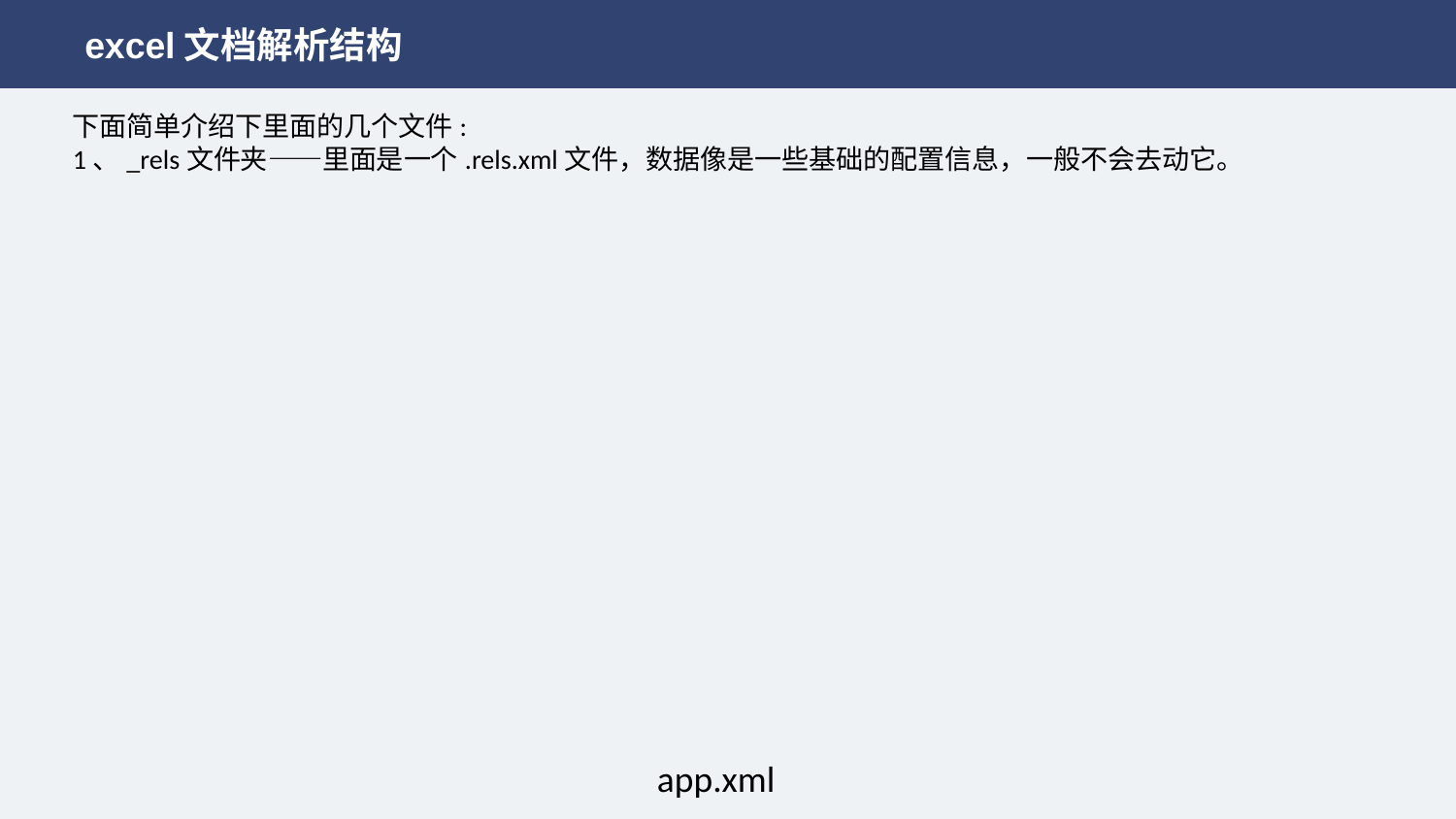

excel文档解析结构
下面简单介绍下里面的几个文件:
1、_rels文件夹——里面是一个.rels.xml文件，数据像是一些基础的配置信息，一般不会去动它。

app.xml